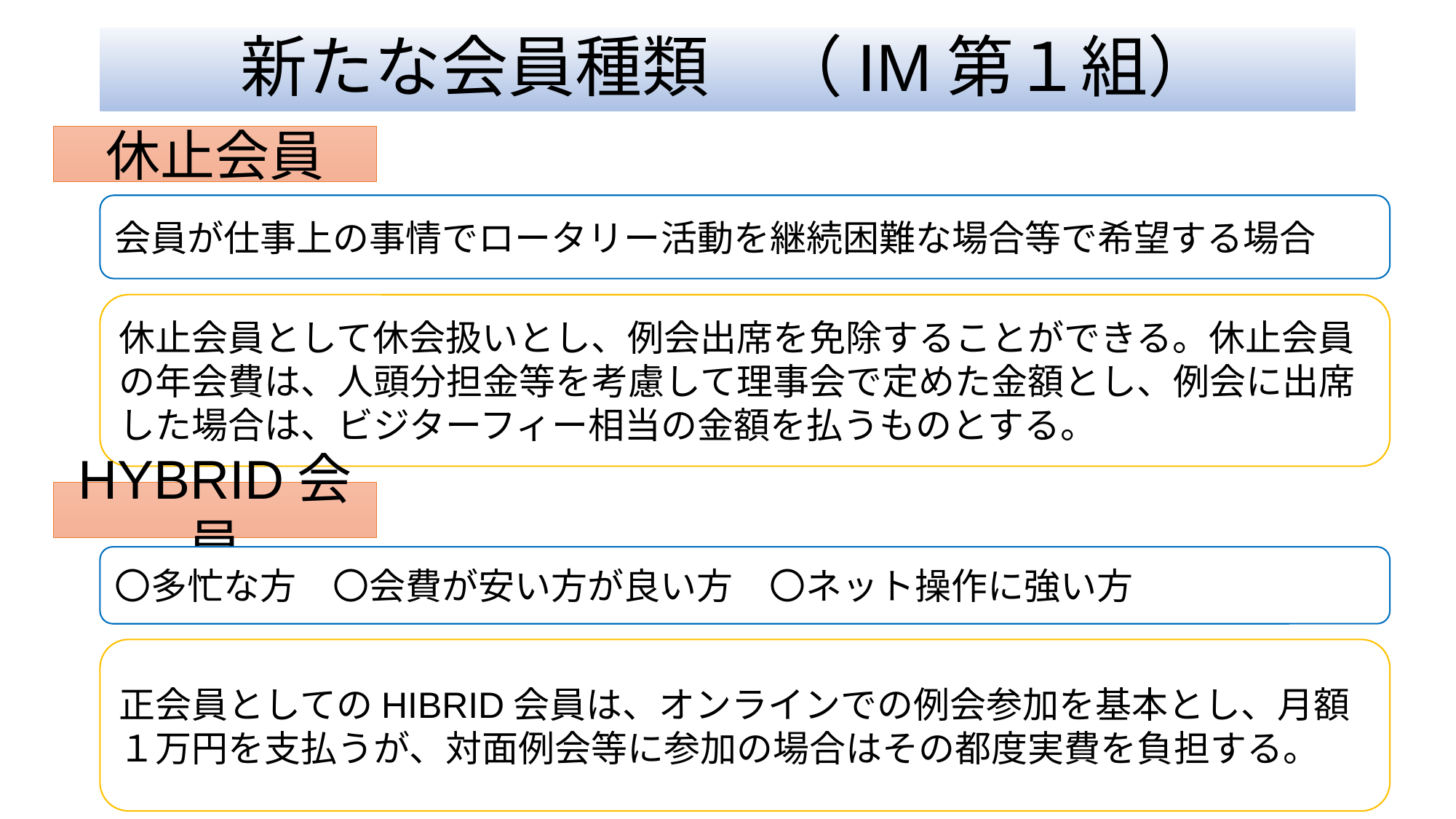

# 新たな会員種類　（IM第１組）
休止会員
会員が仕事上の事情でロータリー活動を継続困難な場合等で希望する場合
休止会員として休会扱いとし、例会出席を免除することができる。休止会員の年会費は、人頭分担金等を考慮して理事会で定めた金額とし、例会に出席した場合は、ビジターフィー相当の金額を払うものとする。
HYBRID会員
〇多忙な方　〇会費が安い方が良い方　〇ネット操作に強い方
正会員としてのHIBRID会員は、オンラインでの例会参加を基本とし、月額１万円を支払うが、対面例会等に参加の場合はその都度実費を負担する。